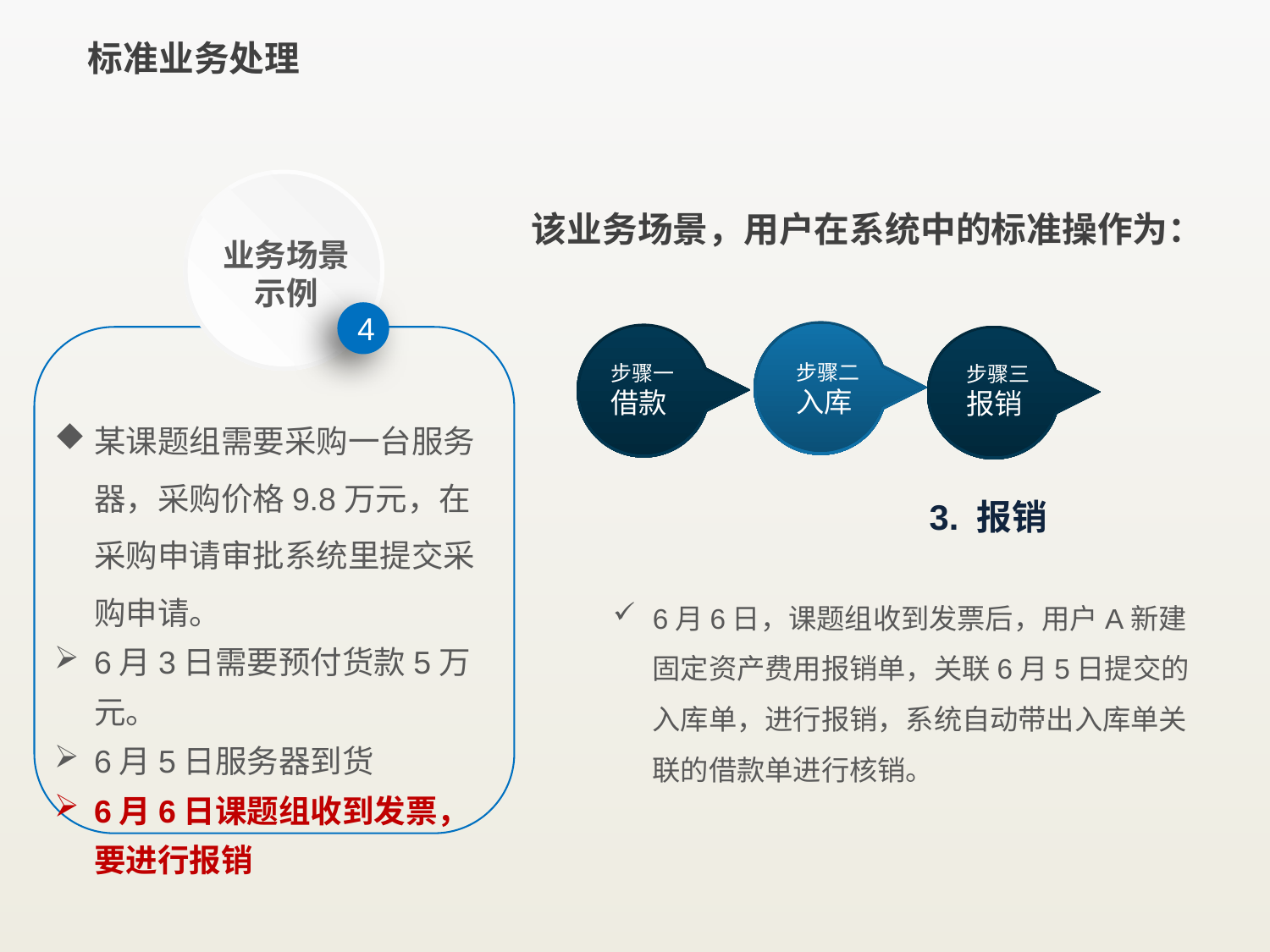

# 标准业务处理

该业务场景，用户在系统中的标准操作为：
业务场景示例
4

步骤二
入库

步骤一
借款

步骤三
报销

某课题组需要采购一台服务器，采购价格9.8万元，在采购申请审批系统里提交采购申请。
6月3日需要预付货款5万元。
6月5日服务器到货
6月6日课题组收到发票，要进行报销
3. 报销
6月6日，课题组收到发票后，用户A新建固定资产费用报销单，关联6月5日提交的入库单，进行报销，系统自动带出入库单关联的借款单进行核销。